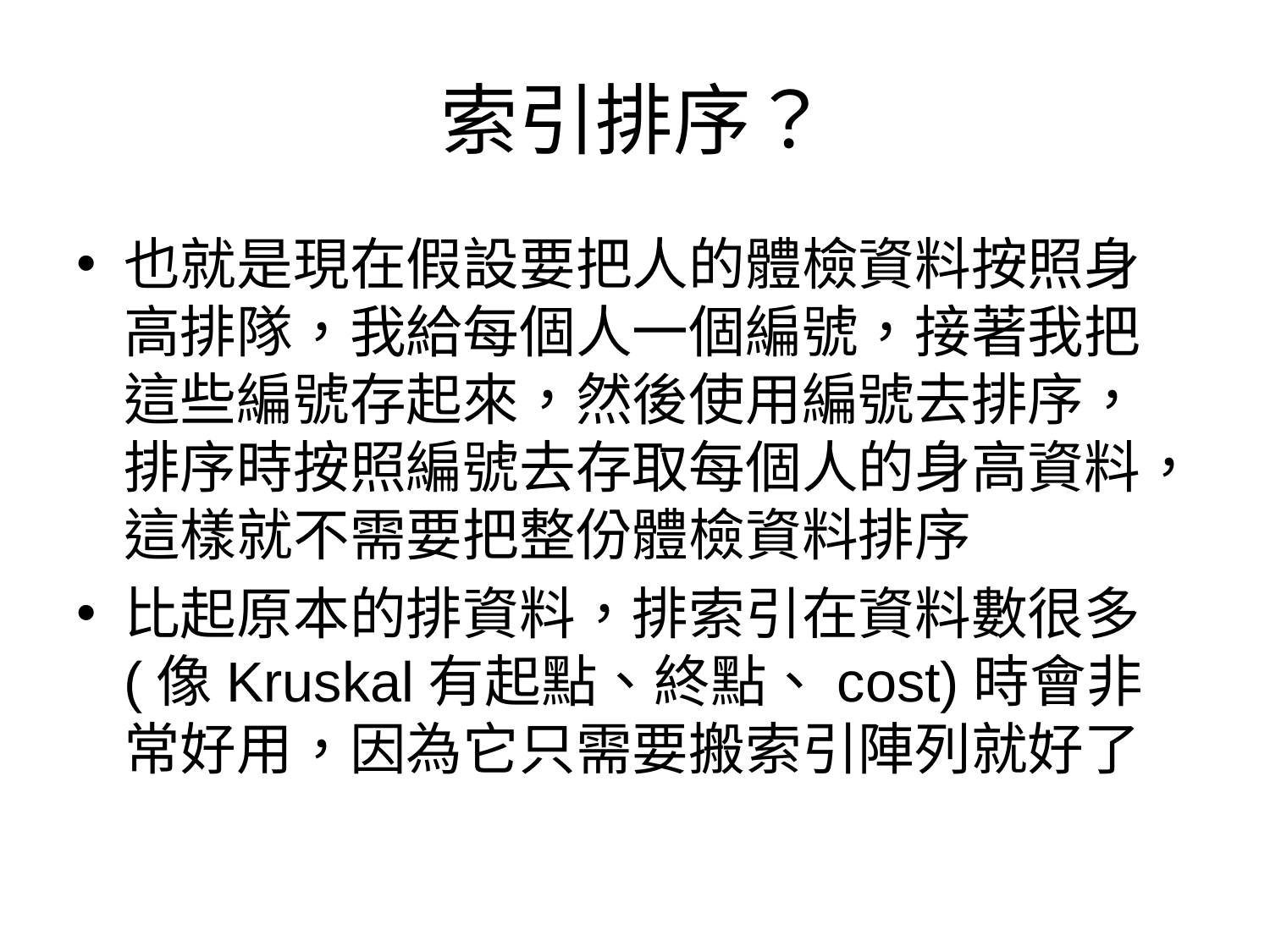

# 索引排序？
也就是現在假設要把人的體檢資料按照身高排隊，我給每個人一個編號，接著我把這些編號存起來，然後使用編號去排序，排序時按照編號去存取每個人的身高資料，這樣就不需要把整份體檢資料排序
比起原本的排資料，排索引在資料數很多(像Kruskal有起點、終點、cost)時會非常好用，因為它只需要搬索引陣列就好了